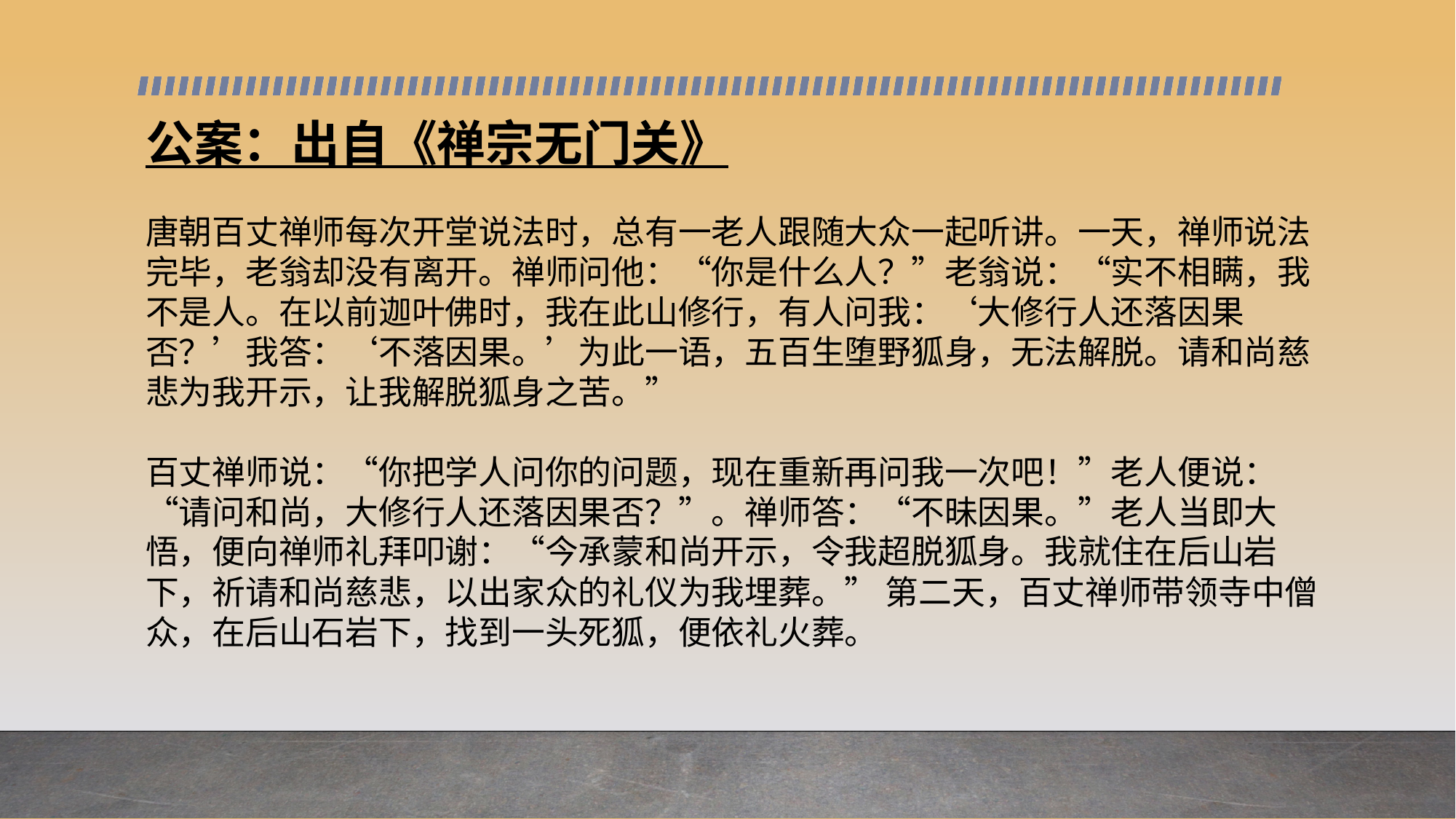

公案：出自《禅宗无门关》
唐朝百丈禅师每次开堂说法时，总有一老人跟随大众一起听讲。一天，禅师说法完毕，老翁却没有离开。禅师问他：“你是什么人？”老翁说：“实不相瞒，我不是人。在以前迦叶佛时，我在此山修行，有人问我：‘大修行人还落因果否？’我答：‘不落因果。’为此一语，五百生堕野狐身，无法解脱。请和尚慈悲为我开示，让我解脱狐身之苦。”

百丈禅师说：“你把学人问你的问题，现在重新再问我一次吧！”老人便说：“请问和尚，大修行人还落因果否？”。禅师答：“不昧因果。”老人当即大悟，便向禅师礼拜叩谢：“今承蒙和尚开示，令我超脱狐身。我就住在后山岩下，祈请和尚慈悲，以出家众的礼仪为我埋葬。” 第二天，百丈禅师带领寺中僧众，在后山石岩下，找到一头死狐，便依礼火葬。